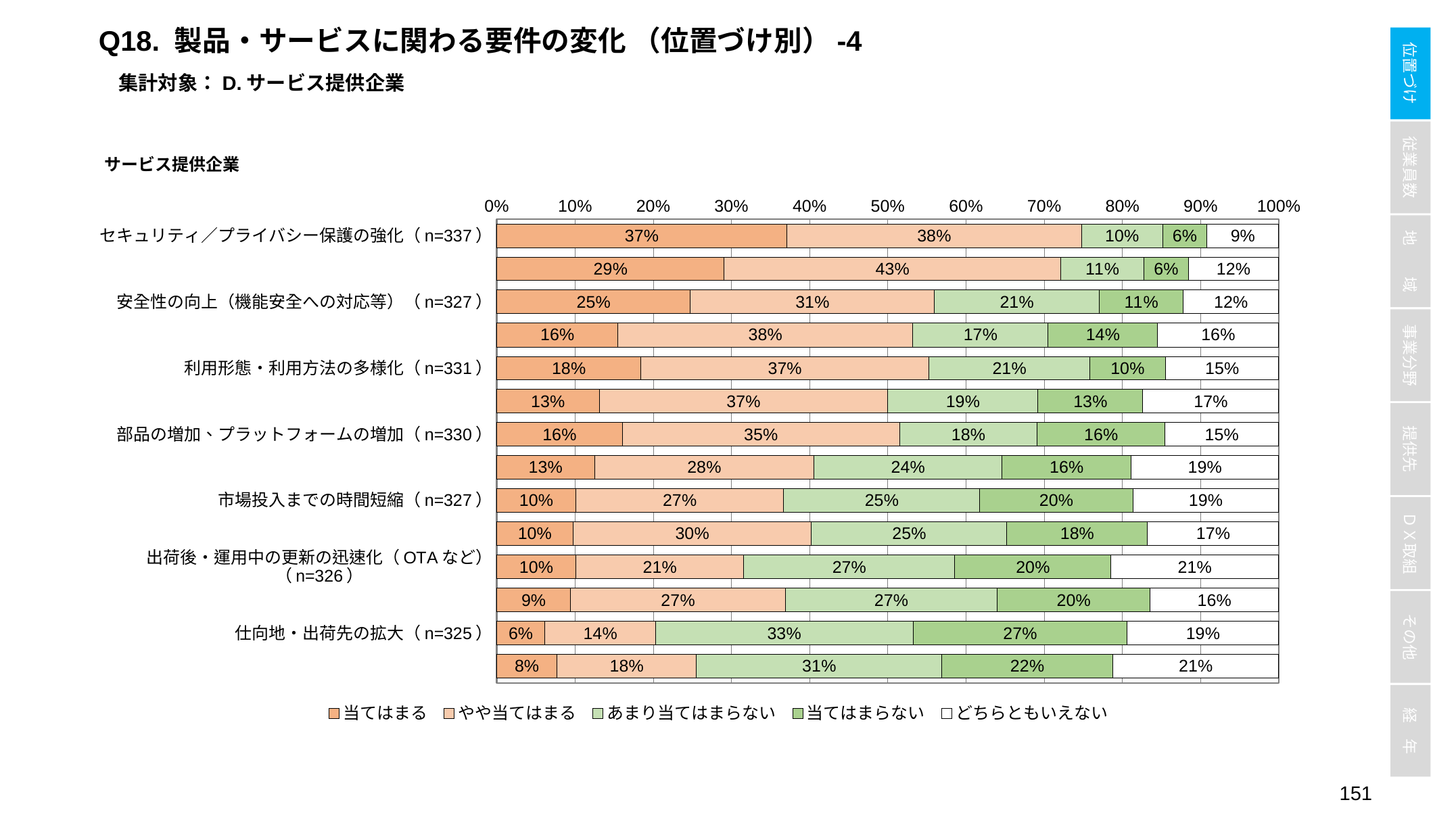

Q18. 製品・サービスに関わる要件の変化 （位置づけ別）-4
集計対象：D.サービス提供企業

### Chart

| Category | 当てはまる | やや当てはまる | あまり当てはまらない | 当てはまらない | どちらともいえない |
|---|---|---|---|---|---|
| セキュリティ／プライバシー保護の強化（n=337） | 0.37091988130563797 | 0.3768545994065282 | 0.10385756676557864 | 0.05637982195845697 | 0.09198813056379822 |
| 適用技術の複雑化・高度化（n=337） | 0.29080118694362017 | 0.43026706231454004 | 0.10682492581602374 | 0.05637982195845697 | 0.11572700296735905 |
| 安全性の向上（機能安全への対応等）（n=327） | 0.24770642201834864 | 0.3119266055045872 | 0.21100917431192662 | 0.10703363914373089 | 0.12232415902140673 |
| 高速性／低遅延性の強化（n=329） | 0.15501519756838905 | 0.3768996960486322 | 0.17325227963525835 | 0.1398176291793313 | 0.15501519756838905 |
| 利用形態・利用方法の多様化（n=331） | 0.18429003021148035 | 0.3685800604229607 | 0.2054380664652568 | 0.09667673716012085 | 0.14501510574018128 |
| つながる対象の増加（n=328） | 0.13109756097560976 | 0.36890243902439024 | 0.19207317073170732 | 0.13414634146341464 | 0.17378048780487804 |
| 部品の増加、プラットフォームの増加（n=330） | 0.1606060606060606 | 0.35454545454545455 | 0.17575757575757575 | 0.16363636363636364 | 0.14545454545454545 |
| 運用時データの収集・活用拡大（n=328） | 0.125 | 0.2804878048780488 | 0.24085365853658536 | 0.16463414634146342 | 0.18902439024390244 |
| 市場投入までの時間短縮（n=327） | 0.10091743119266056 | 0.26605504587155965 | 0.25076452599388377 | 0.19571865443425077 | 0.18654434250764526 |
| 対応すべき規格等の増加（n=328） | 0.0975609756097561 | 0.3048780487804878 | 0.25 | 0.1798780487804878 | 0.1676829268292683 |
| 出荷後・運用中の更新の迅速化（OTAなど）（n=326） | 0.10122699386503067 | 0.2147239263803681 | 0.26993865030674846 | 0.19938650306748465 | 0.2147239263803681 |
| 開発・製造データの企業間共有への対応・強化（n=328） | 0.09451219512195122 | 0.27439024390243905 | 0.27134146341463417 | 0.1951219512195122 | 0.16463414634146342 |
| 仕向地・出荷先の拡大（n=325） | 0.06153846153846154 | 0.14153846153846153 | 0.3292307692307692 | 0.27384615384615385 | 0.19384615384615383 |
| システムオブシステムズへの対応・強化（n=325） | 0.07692307692307693 | 0.17846153846153845 | 0.31384615384615383 | 0.21846153846153846 | 0.2123076923076923 |
151